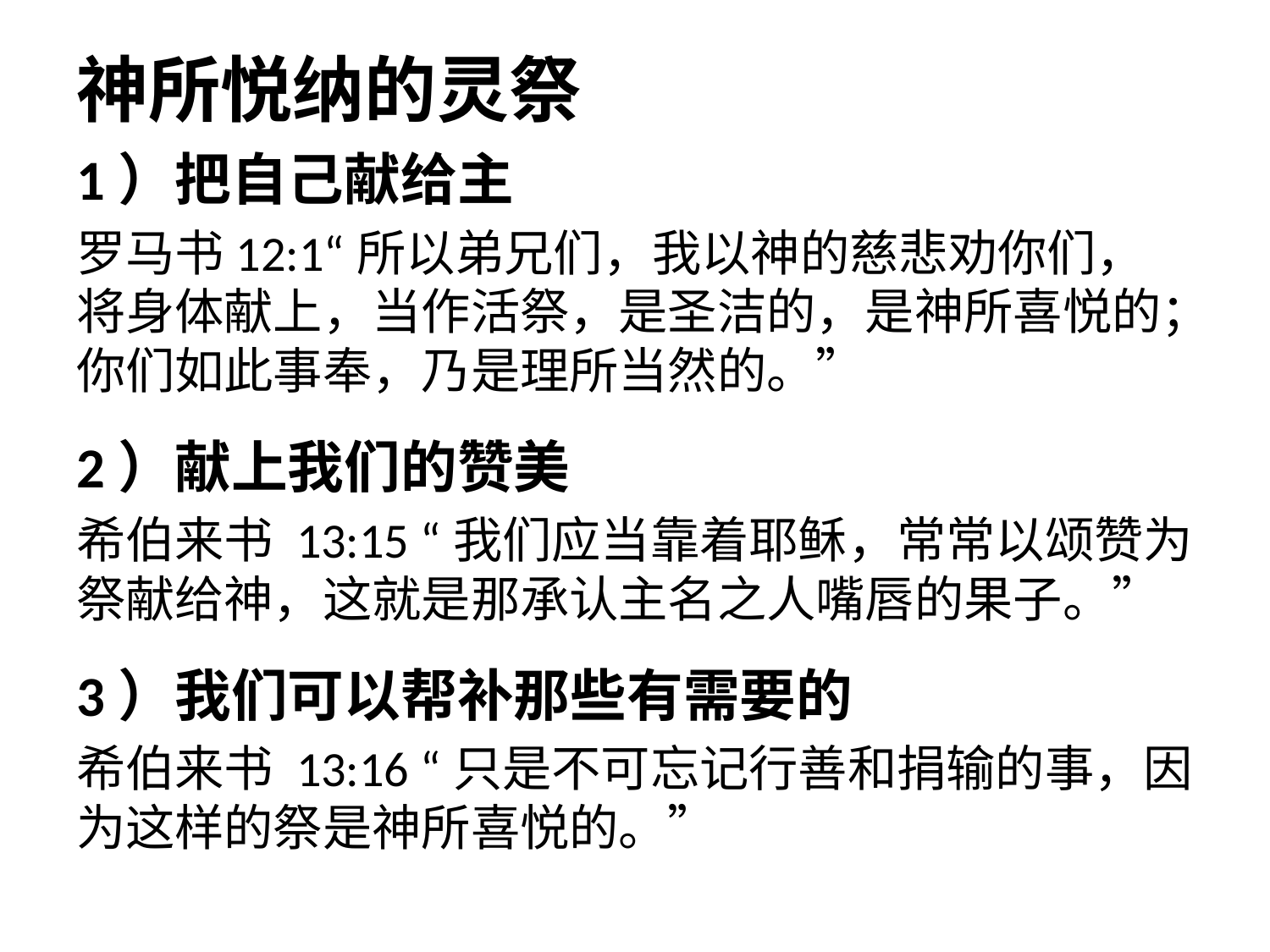

# 神所悦纳的灵祭
1）把自己献给主
罗马书12:1“所以弟兄们，我以神的慈悲劝你们，将身体献上，当作活祭，是圣洁的，是神所喜悦的；你们如此事奉，乃是理所当然的。”
2）献上我们的赞美
希伯来书 13:15 “我们应当靠着耶稣，常常以颂赞为祭献给神，这就是那承认主名之人嘴唇的果子。”
3）我们可以帮补那些有需要的
希伯来书 13:16 “只是不可忘记行善和捐输的事，因为这样的祭是神所喜悦的。”